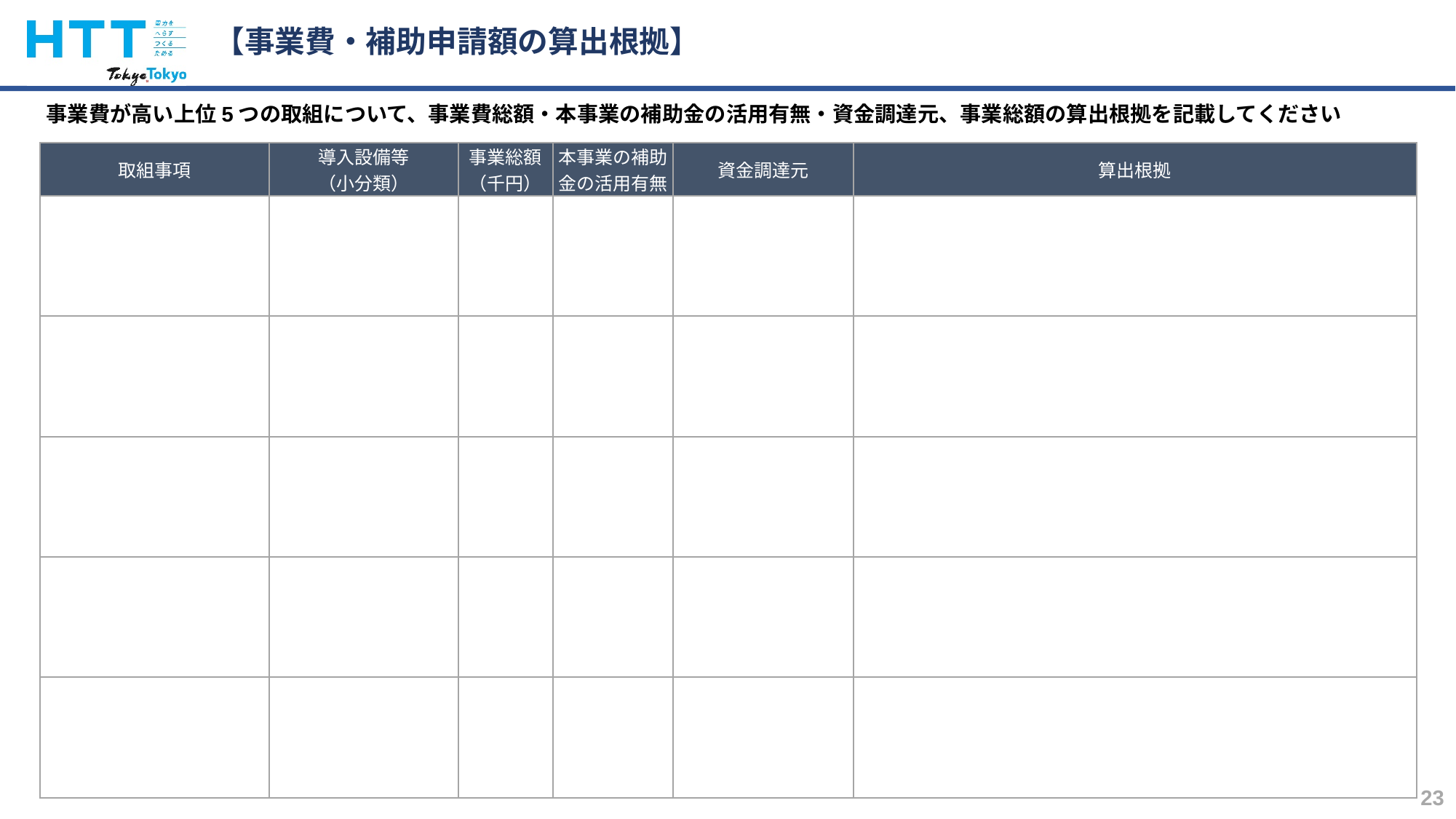

# 【事業費・補助申請額の算出根拠】
事業費が高い上位5つの取組について、事業費総額・本事業の補助金の活用有無・資金調達元、事業総額の算出根拠を記載してください
| 取組事項 | 導入設備等 （小分類） | 事業総額 （千円） | 本事業の補助金の活用有無 | 資金調達元 | 算出根拠 |
| --- | --- | --- | --- | --- | --- |
|  |  |  |  |  |  |
|  |  |  |  |  |  |
|  |  |  |  |  |  |
|  |  |  |  |  |  |
|  |  |  |  |  |  |
23